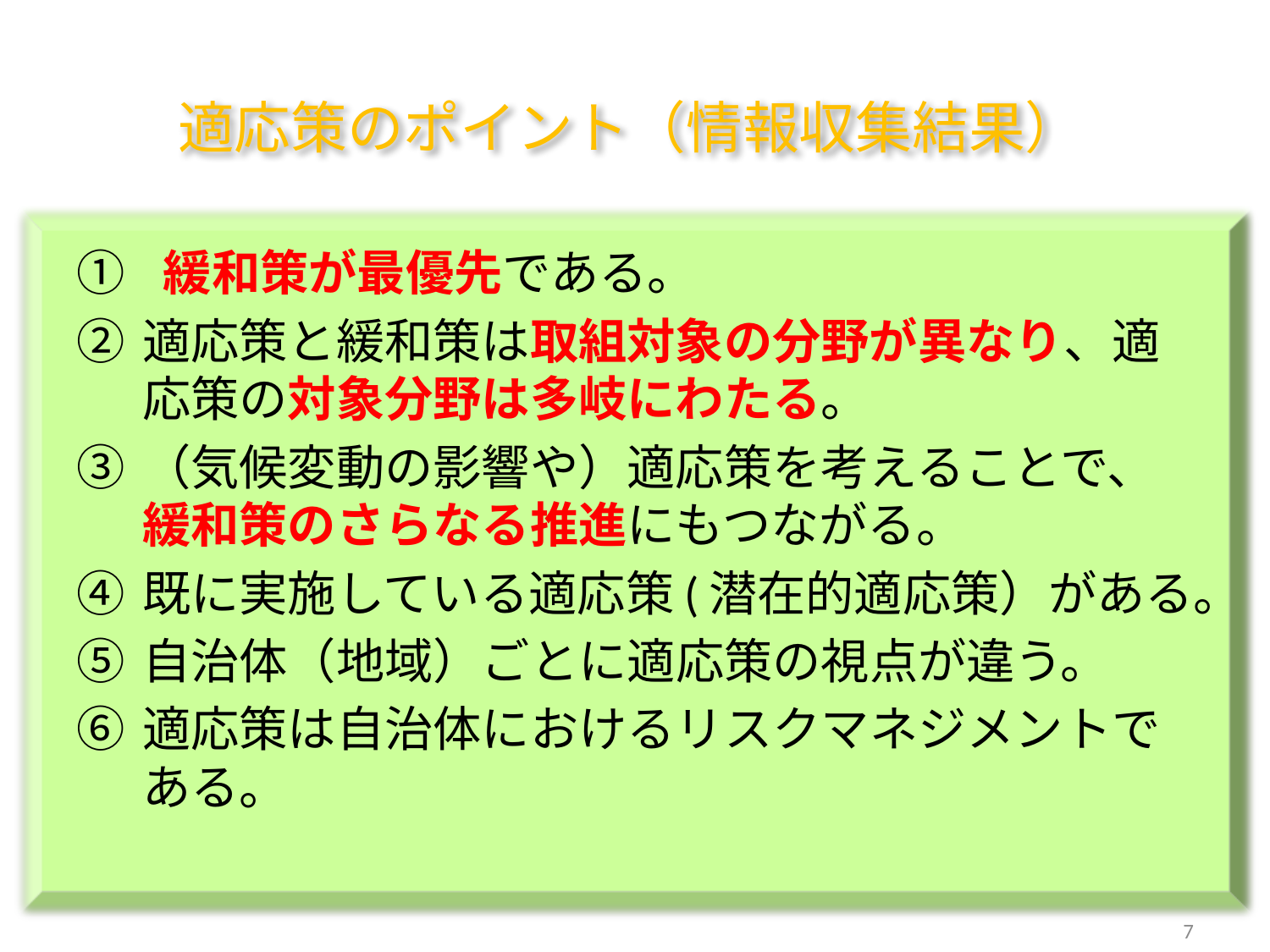

# 適応策のポイント（情報収集結果）

 緩和策が最優先である。
適応策と緩和策は取組対象の分野が異なり、適応策の対象分野は多岐にわたる。
（気候変動の影響や）適応策を考えることで、緩和策のさらなる推進にもつながる。
既に実施している適応策(潜在的適応策）がある。
自治体（地域）ごとに適応策の視点が違う。
適応策は自治体におけるリスクマネジメントである。
7